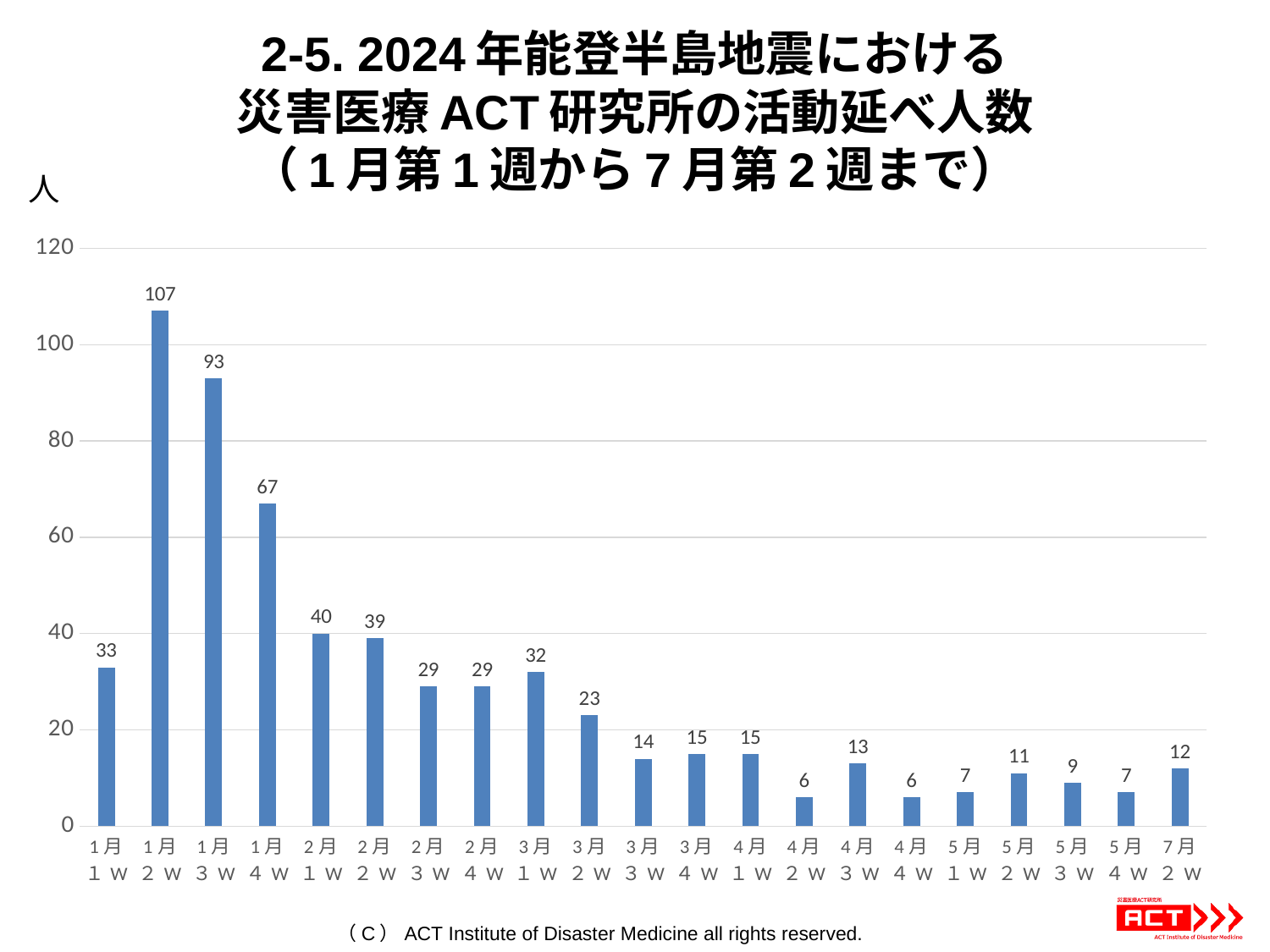

# 2-5. 2024年能登半島地震における 災害医療ACT研究所の活動延べ人数 （1月第1週から7月第2週まで）
人

### Chart

| Category |  |
|---|---|
| 1月１W | 33.0 |
| 1月２W | 107.0 |
| 1月３W | 93.0 |
| 1月４W | 67.0 |
| 2月１W | 40.0 |
| 2月２W | 39.0 |
| 2月３W | 29.0 |
| 2月４W | 29.0 |
| 3月１W | 32.0 |
| 3月２W | 23.0 |
| 3月３W | 14.0 |
| 3月４W | 15.0 |
| 4月１W | 15.0 |
| 4月２W | 6.0 |
| 4月３W | 13.0 |
| 4月４W | 6.0 |
| 5月１W | 7.0 |
| 5月２W | 11.0 |
| 5月３W | 9.0 |
| 5月４W | 7.0 |
| 7月２W | 12.0 |